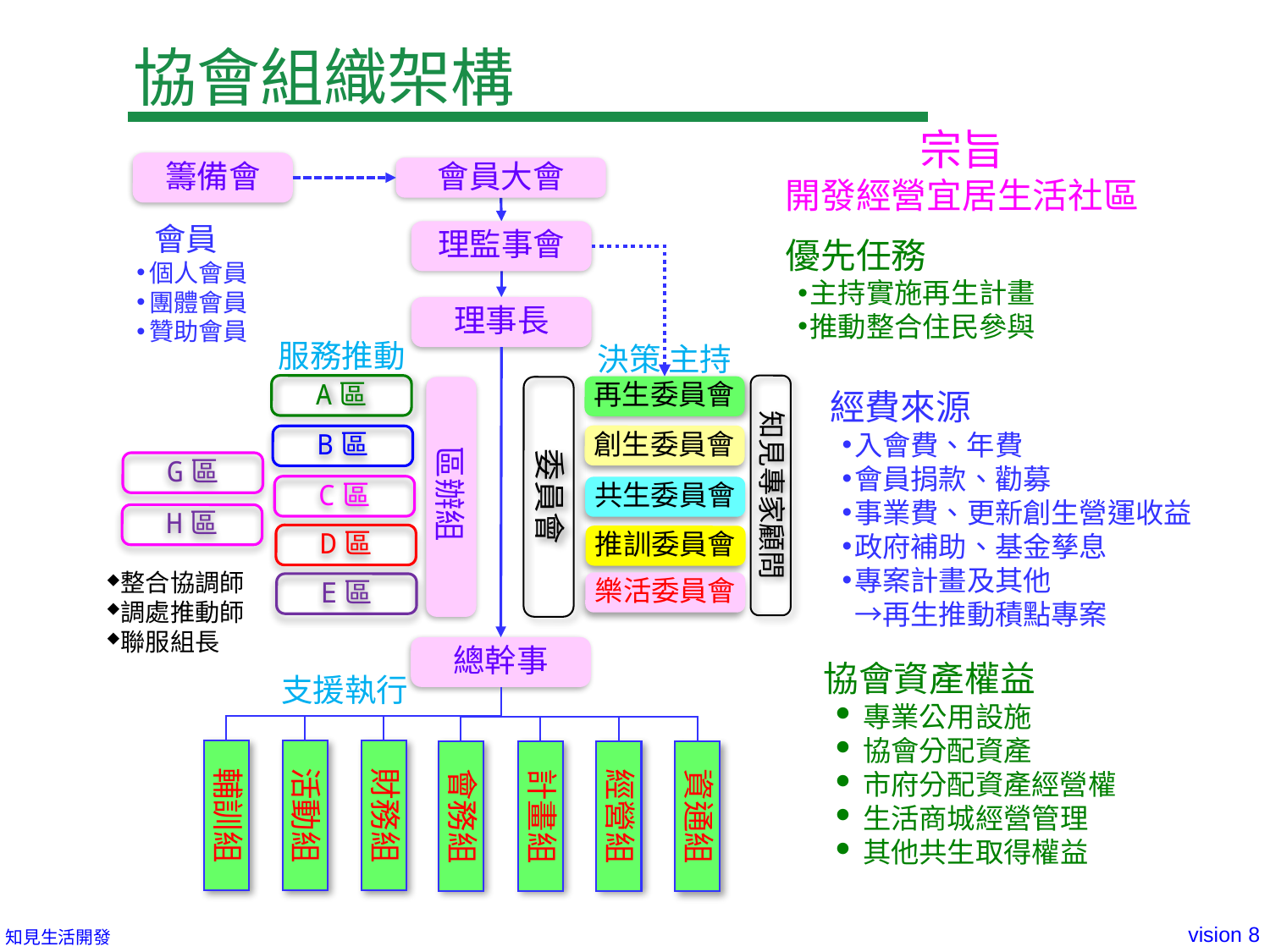

# 協會組織架構
宗旨
開發經營宜居生活社區
籌備會
會員大會
理監事會
理事長
會員
個人會員
團體會員
贊助會員
優先任務
主持實施再生計畫
推動整合住民參與
服務推動
決策 主持
支援執行
總幹事
輔訓組
活動組
財務組
會務組
計畫組
經營組
資通組
A區
區辦組
B區
G區
C區
H區
D區
整合協調師
調處推動師
聯服組長
E區
知見專家顧問
再生委員會
委員會
創生委員會
共生委員會
推訓委員會
樂活委員會
經費來源
入會費、年費
會員捐款、勸募
事業費、更新創生營運收益
政府補助、基金孳息
專案計畫及其他
→再生推動積點專案
協會資產權益
專業公用設施
協會分配資產
市府分配資產經營權
生活商城經營管理
其他共生取得權益